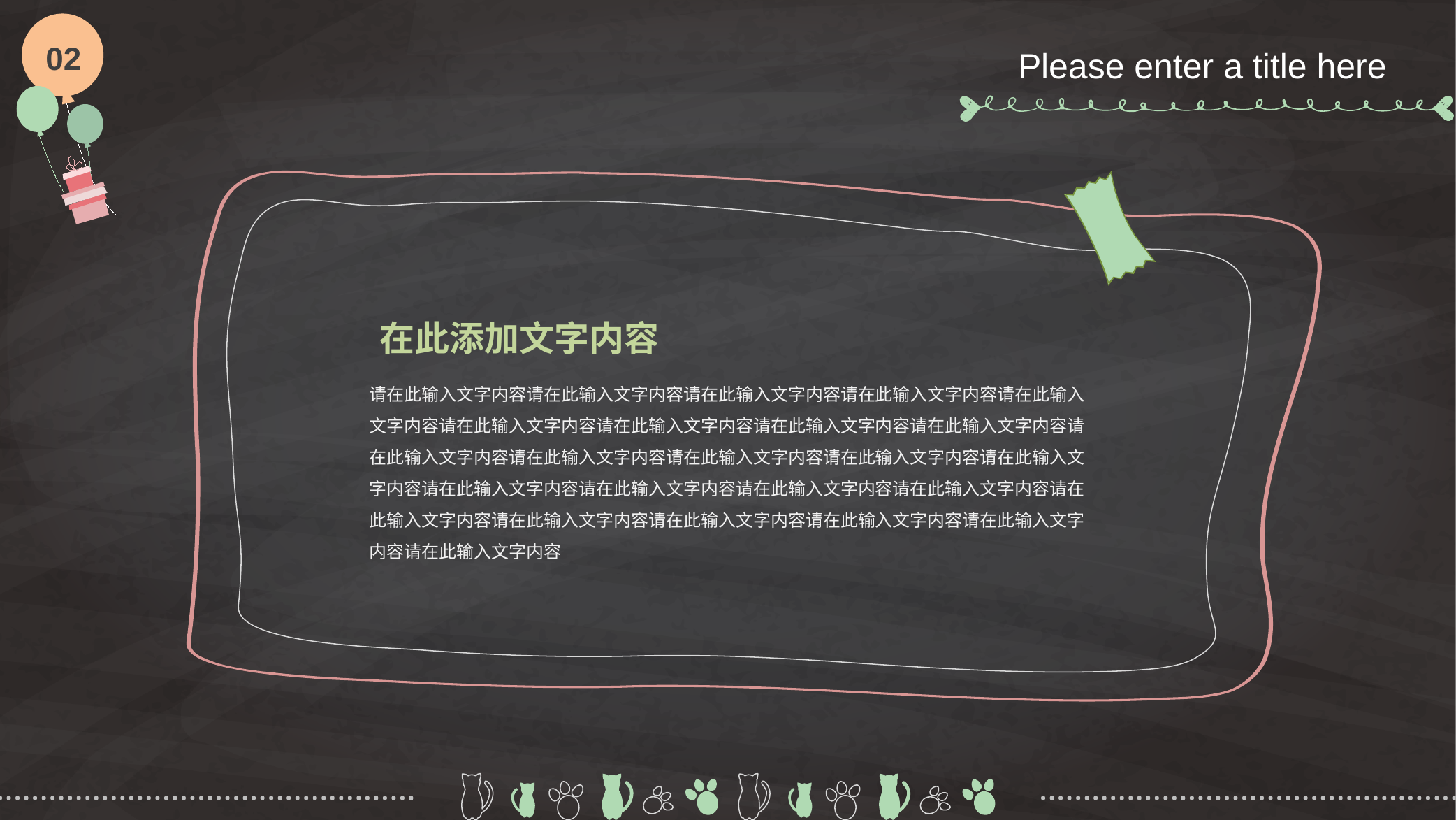

02
Please enter a title here

在此添加文字内容
请在此输入文字内容请在此输入文字内容请在此输入文字内容请在此输入文字内容请在此输入文字内容请在此输入文字内容请在此输入文字内容请在此输入文字内容请在此输入文字内容请在此输入文字内容请在此输入文字内容请在此输入文字内容请在此输入文字内容请在此输入文字内容请在此输入文字内容请在此输入文字内容请在此输入文字内容请在此输入文字内容请在此输入文字内容请在此输入文字内容请在此输入文字内容请在此输入文字内容请在此输入文字内容请在此输入文字内容